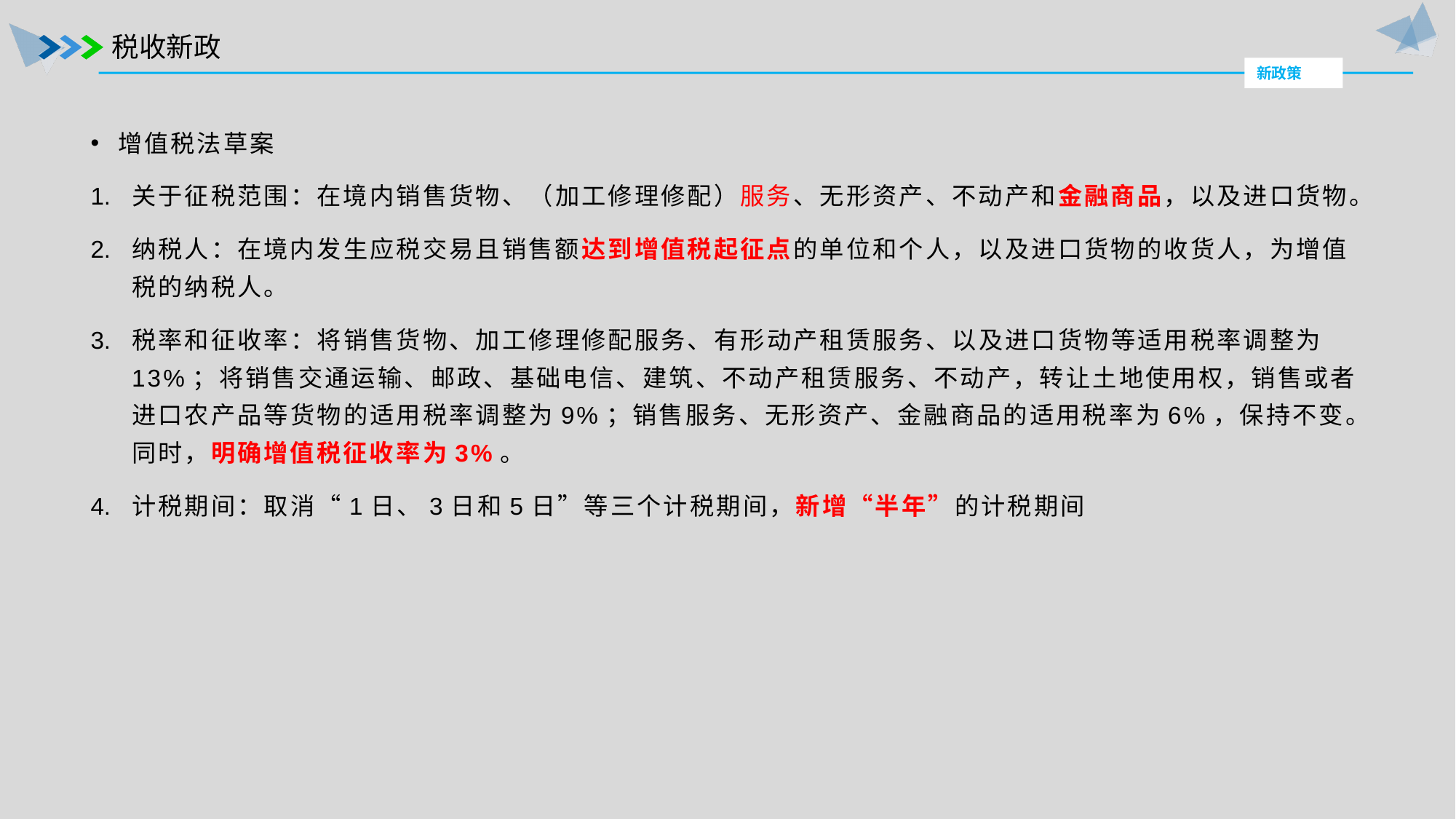

税收新政

新政策

增值税法草案
关于征税范围：在境内销售货物、（加工修理修配）服务、无形资产、不动产和金融商品，以及进口货物。
纳税人：在境内发生应税交易且销售额达到增值税起征点的单位和个人，以及进口货物的收货人，为增值税的纳税人。
税率和征收率：将销售货物、加工修理修配服务、有形动产租赁服务、以及进口货物等适用税率调整为13%；将销售交通运输、邮政、基础电信、建筑、不动产租赁服务、不动产，转让土地使用权，销售或者进口农产品等货物的适用税率调整为9%；销售服务、无形资产、金融商品的适用税率为6%，保持不变。同时，明确增值税征收率为3%。
计税期间：取消“1日、3日和5日”等三个计税期间，新增“半年”的计税期间